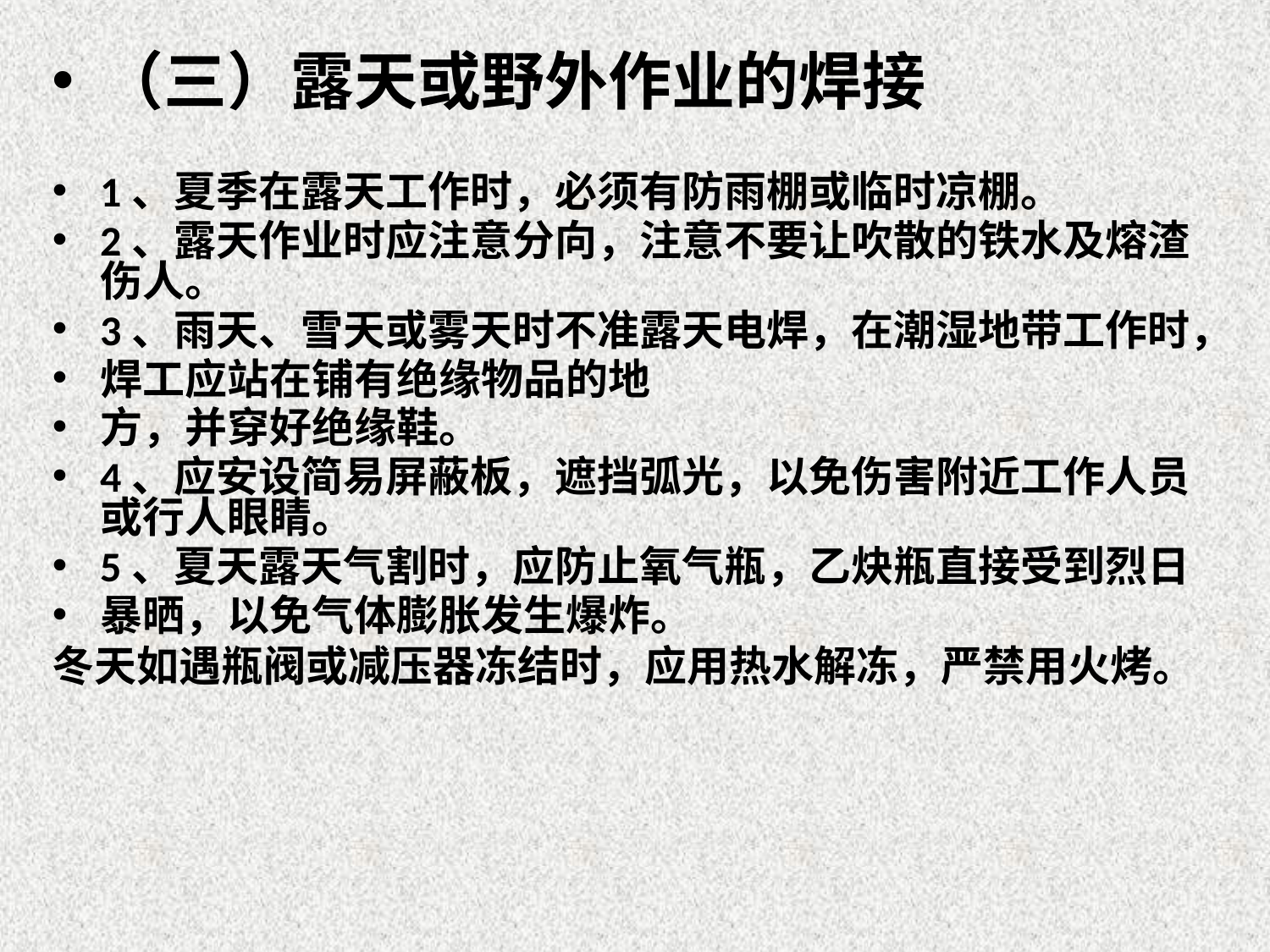

（三）露天或野外作业的焊接

1、夏季在露天工作时，必须有防雨棚或临时凉棚。
2、露天作业时应注意分向，注意不要让吹散的铁水及熔渣伤人。
3、雨天、雪天或雾天时不准露天电焊，在潮湿地带工作时，
焊工应站在铺有绝缘物品的地
方，并穿好绝缘鞋。
4、应安设简易屏蔽板，遮挡弧光，以免伤害附近工作人员或行人眼睛。
5、夏天露天气割时，应防止氧气瓶，乙炔瓶直接受到烈日
暴晒，以免气体膨胀发生爆炸。
冬天如遇瓶阀或减压器冻结时，应用热水解冻，严禁用火烤。